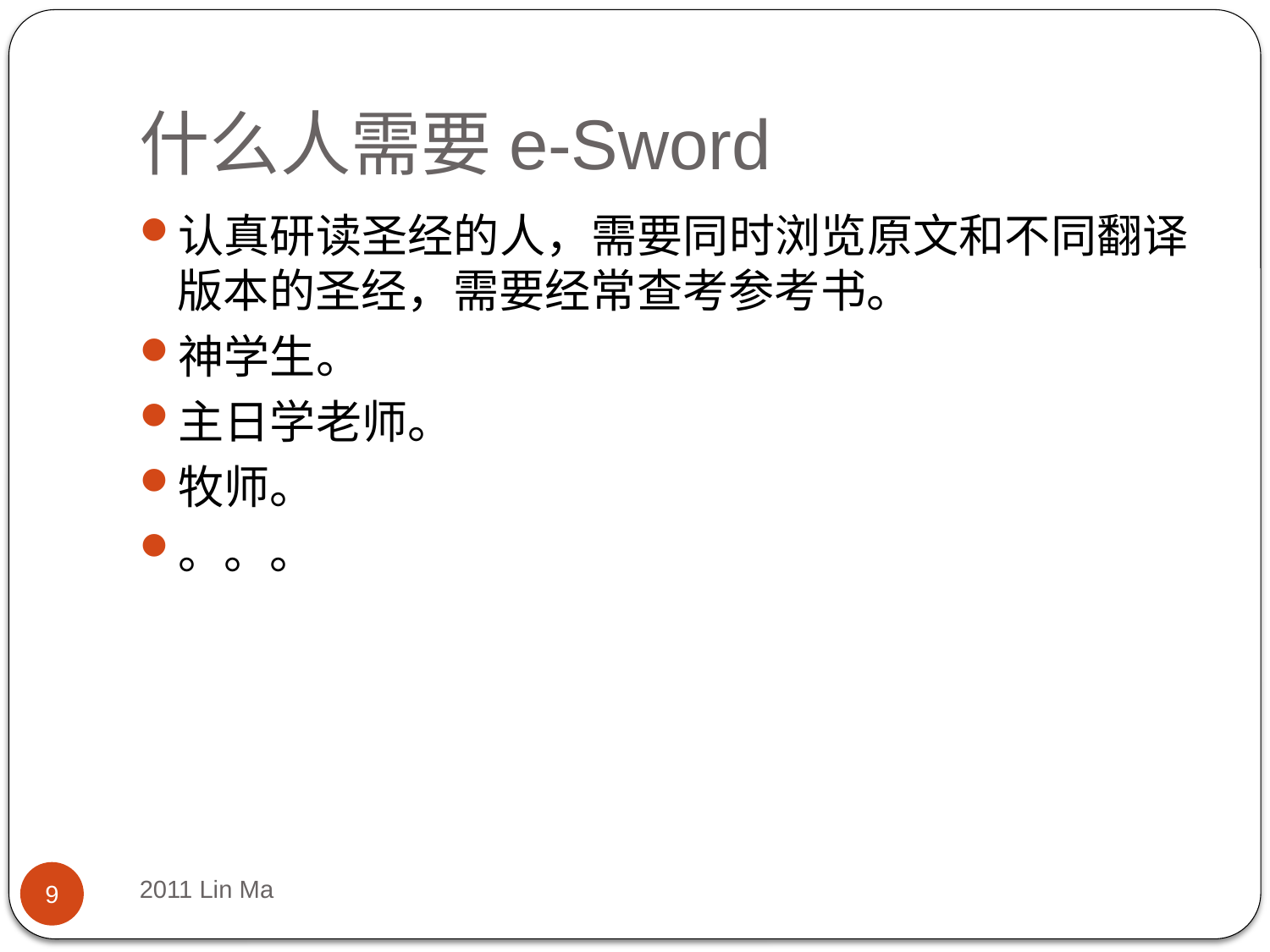

# 什么人需要e-Sword
认真研读圣经的人，需要同时浏览原文和不同翻译版本的圣经，需要经常查考参考书。
神学生。
主日学老师。
牧师。
。。。
2011 Lin Ma
9